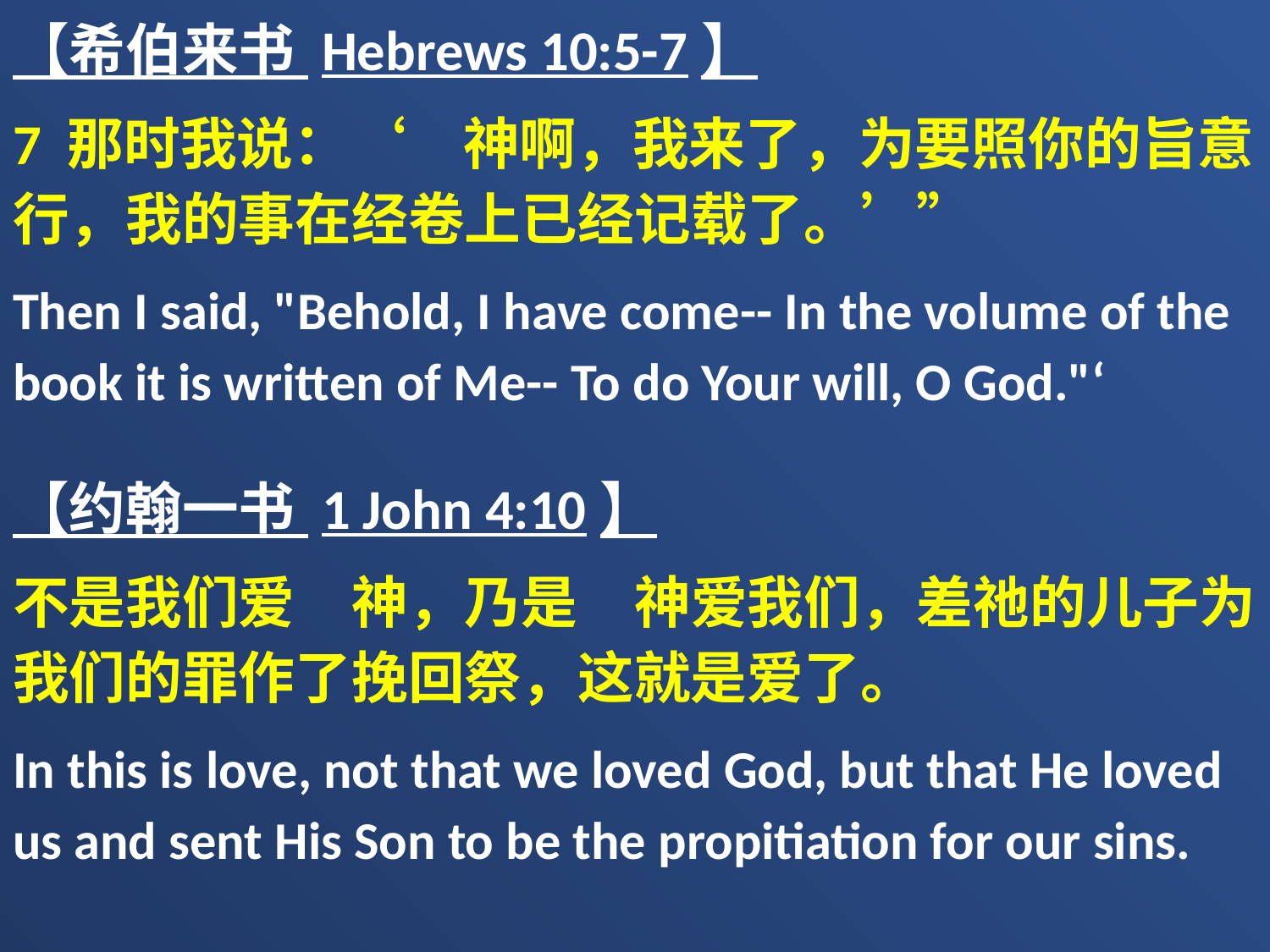

【希伯来书 Hebrews 10:5-7】
7 那时我说：‘　神啊，我来了，为要照你的旨意行，我的事在经卷上已经记载了。’”
Then I said, "Behold, I have come-- In the volume of the book it is written of Me-- To do Your will, O God."‘

【约翰一书 1 John 4:10】
不是我们爱　神，乃是　神爱我们，差祂的儿子为我们的罪作了挽回祭，这就是爱了。
In this is love, not that we loved God, but that He loved us and sent His Son to be the propitiation for our sins.